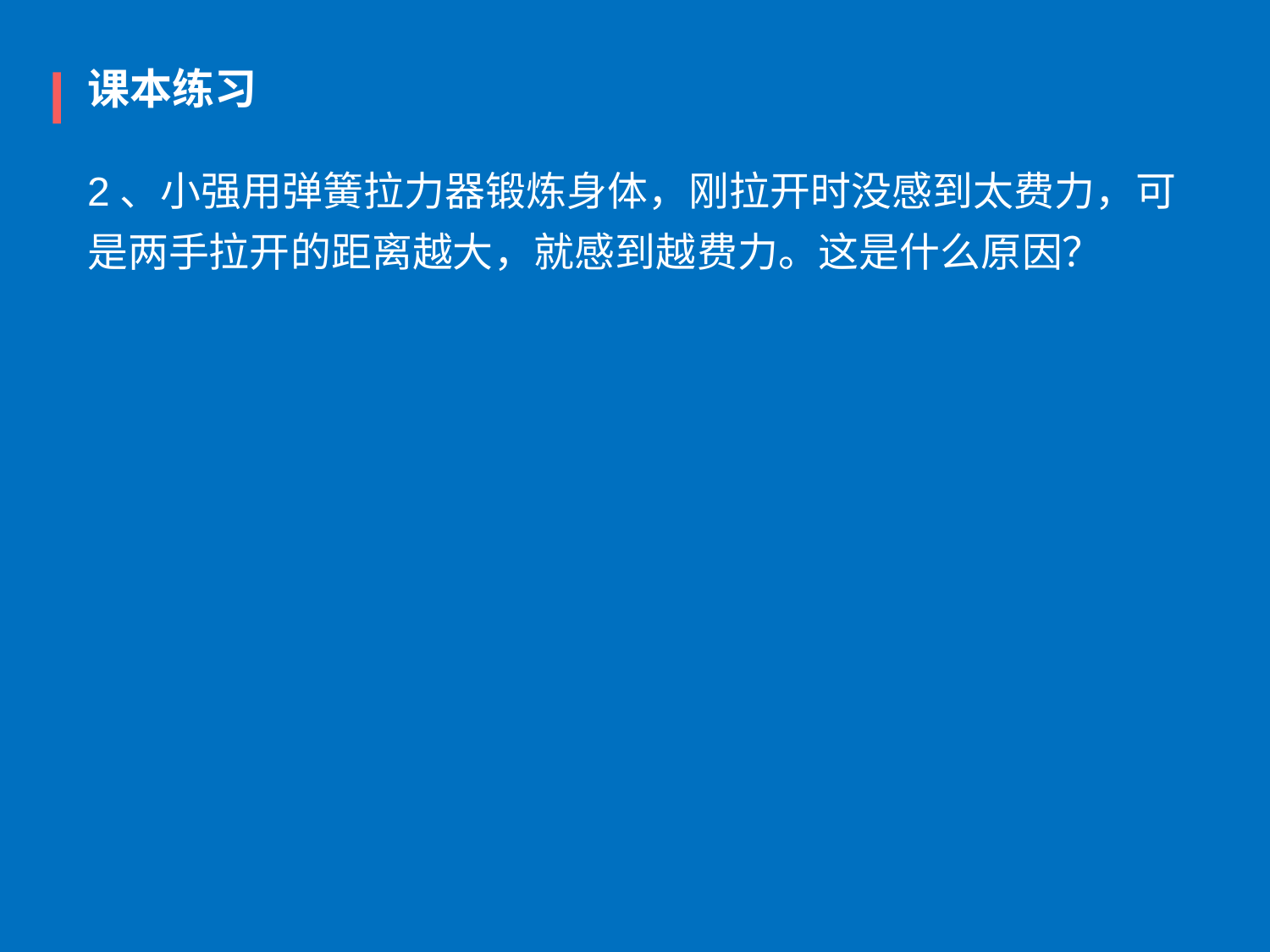

课本练习

2、小强用弹簧拉力器锻炼身体，刚拉开时没感到太费力，可是两手拉开的距离越大，就感到越费力。这是什么原因？